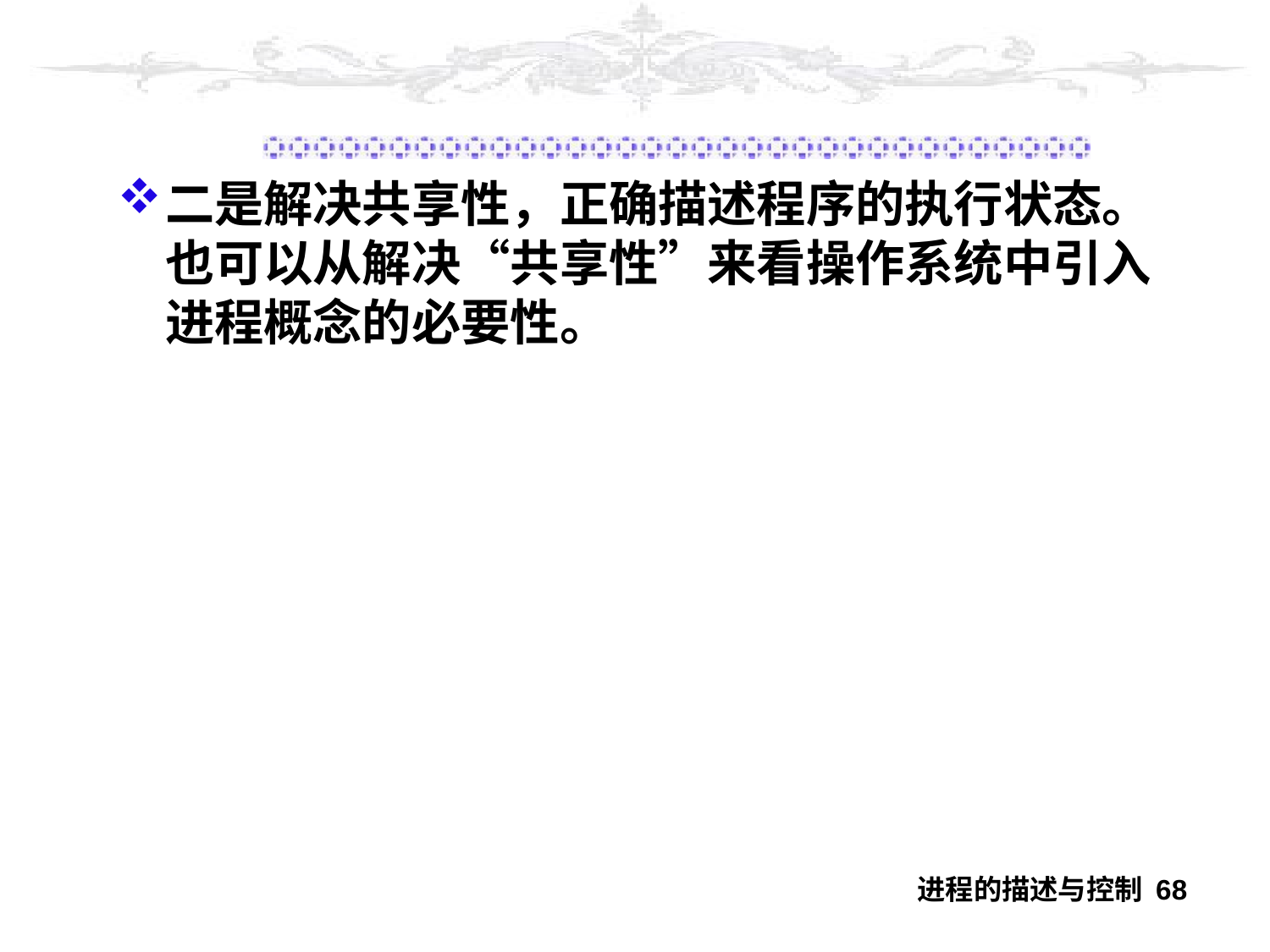

#
二是解决共享性，正确描述程序的执行状态。也可以从解决“共享性”来看操作系统中引入进程概念的必要性。